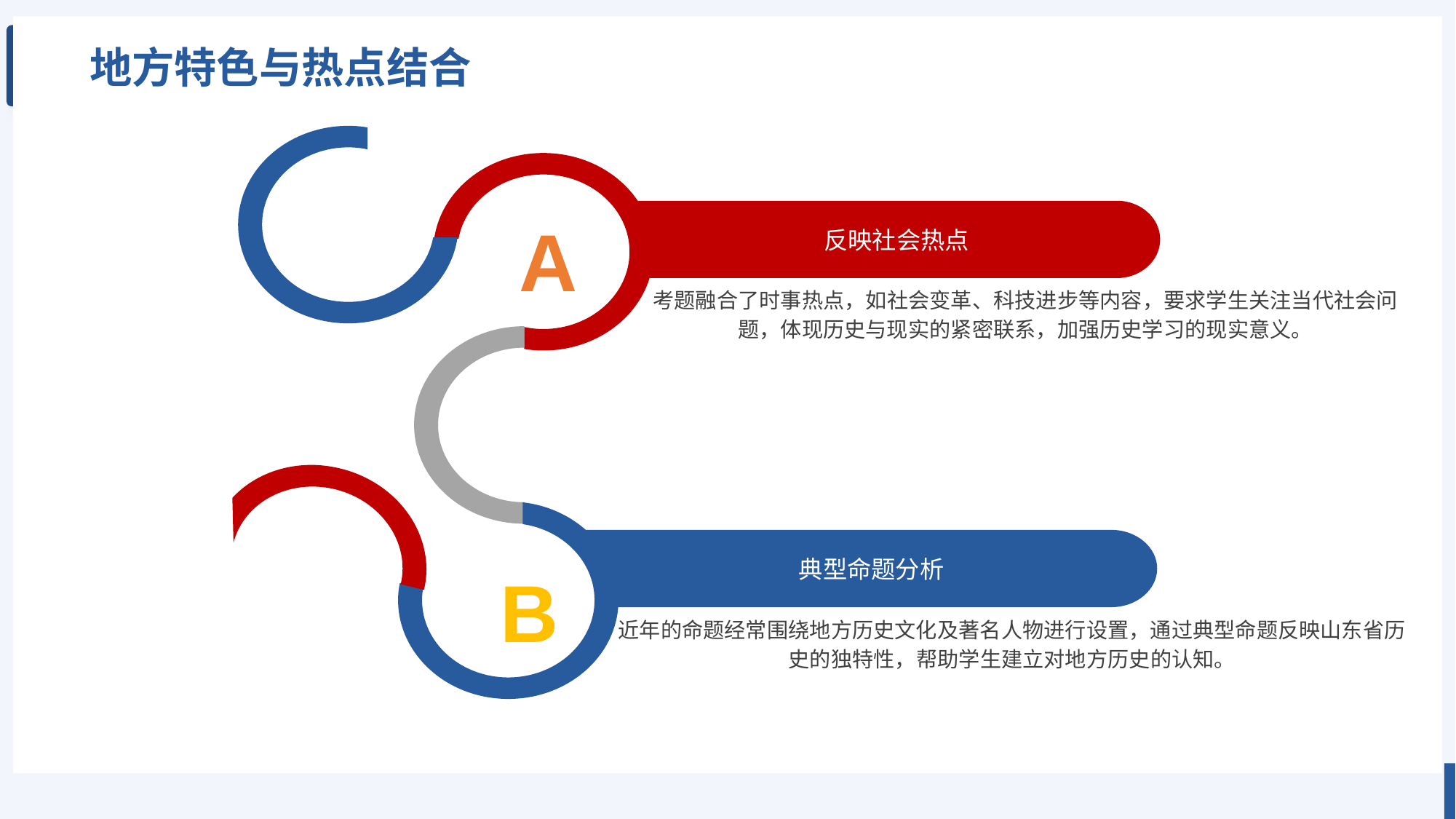

地方特色与热点结合

反映社会热点
A
考题融合了时事热点，如社会变革、科技进步等内容，要求学生关注当代社会问题，体现历史与现实的紧密联系，加强历史学习的现实意义。

典型命题分析
B
近年的命题经常围绕地方历史文化及著名人物进行设置，通过典型命题反映山东省历史的独特性，帮助学生建立对地方历史的认知。